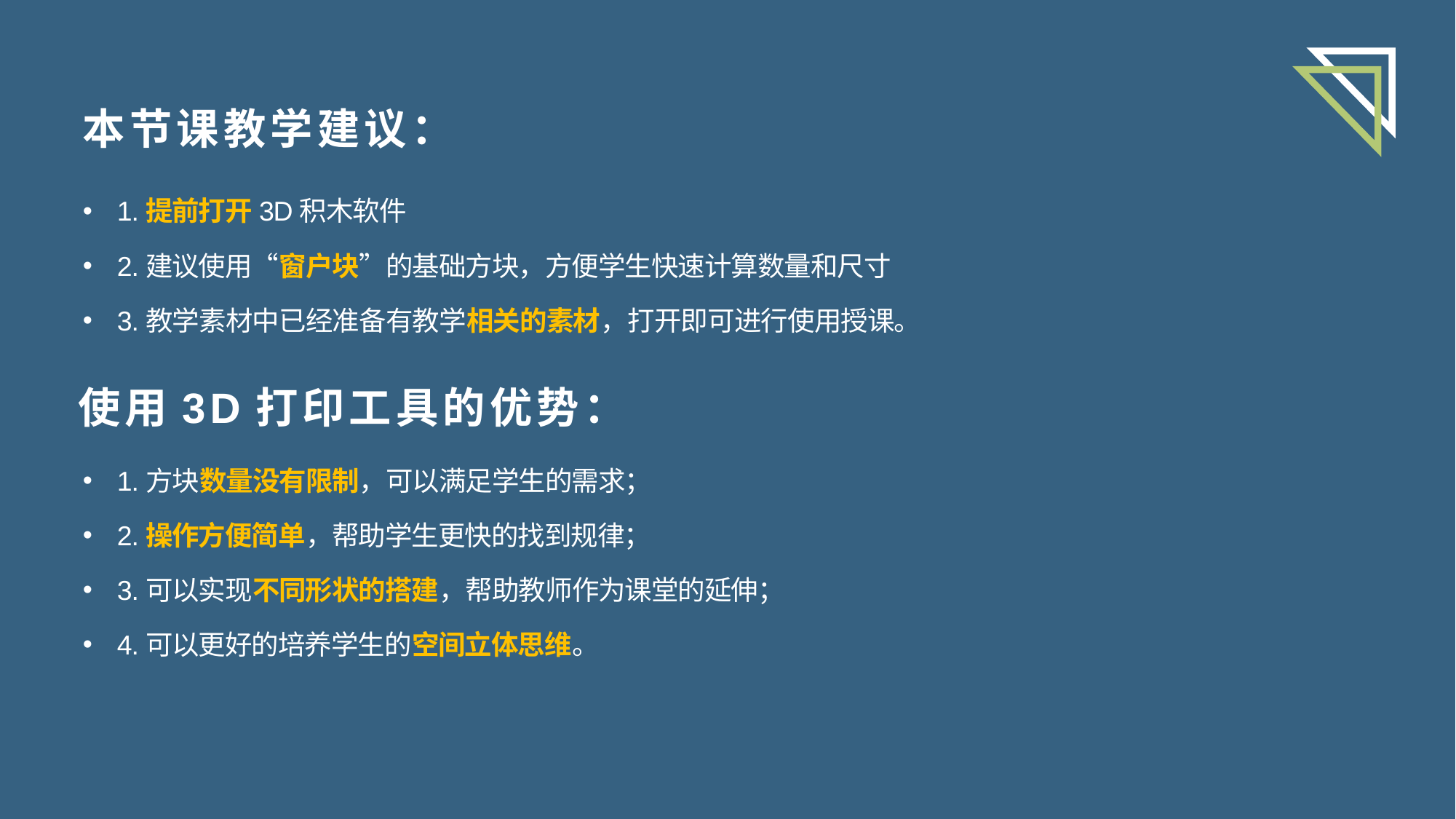

本节课教学建议：
1.提前打开3D积木软件
2.建议使用“窗户块”的基础方块，方便学生快速计算数量和尺寸
3.教学素材中已经准备有教学相关的素材，打开即可进行使用授课。
使用3D打印工具的优势：
1.方块数量没有限制，可以满足学生的需求；
2.操作方便简单，帮助学生更快的找到规律；
3.可以实现不同形状的搭建，帮助教师作为课堂的延伸；
4.可以更好的培养学生的空间立体思维。